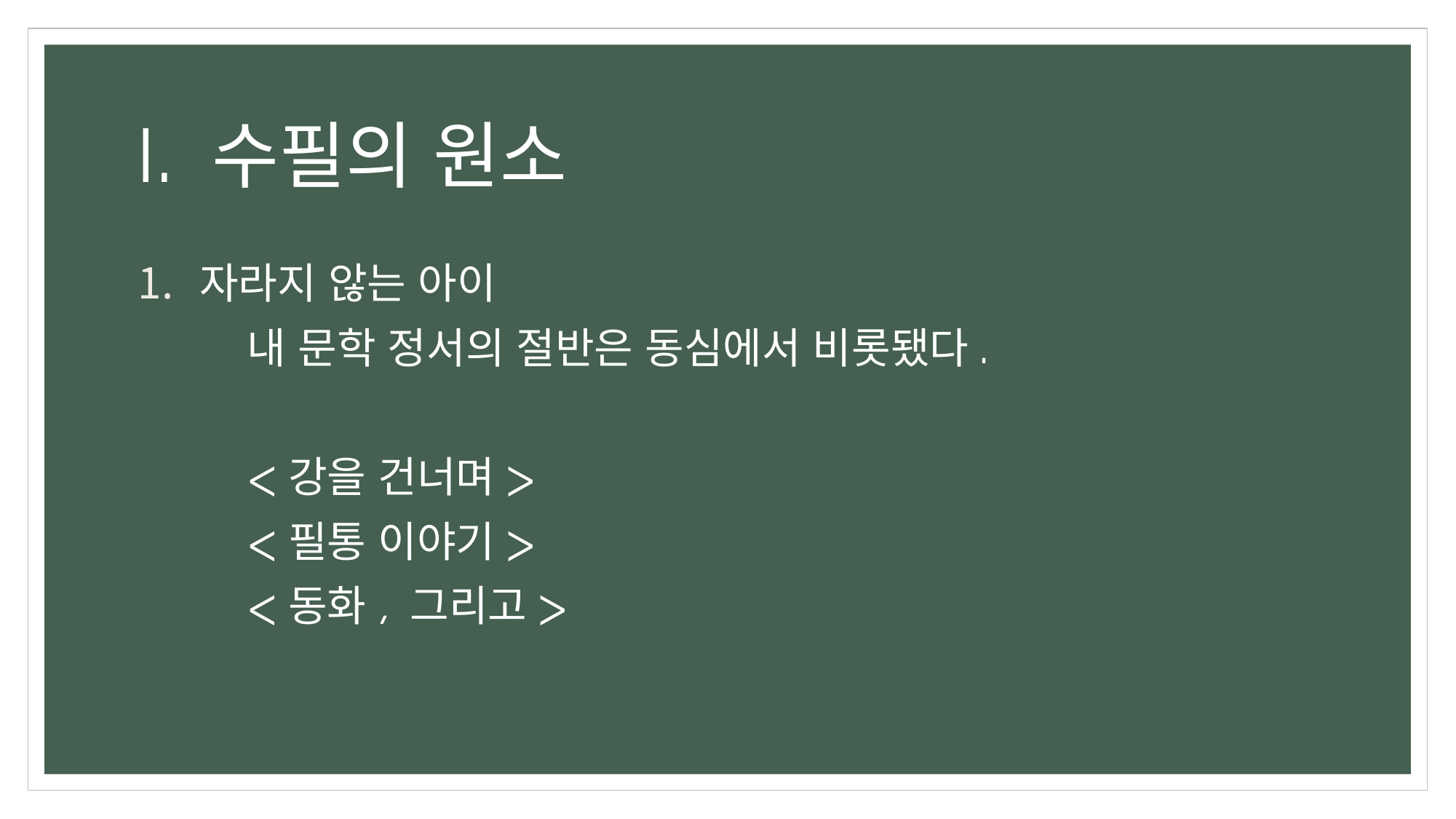

# I. 수필의 원소
자라지 않는 아이
	내 문학 정서의 절반은 동심에서 비롯됐다.

	<강을 건너며>
	<필통 이야기>
	<동화, 그리고>